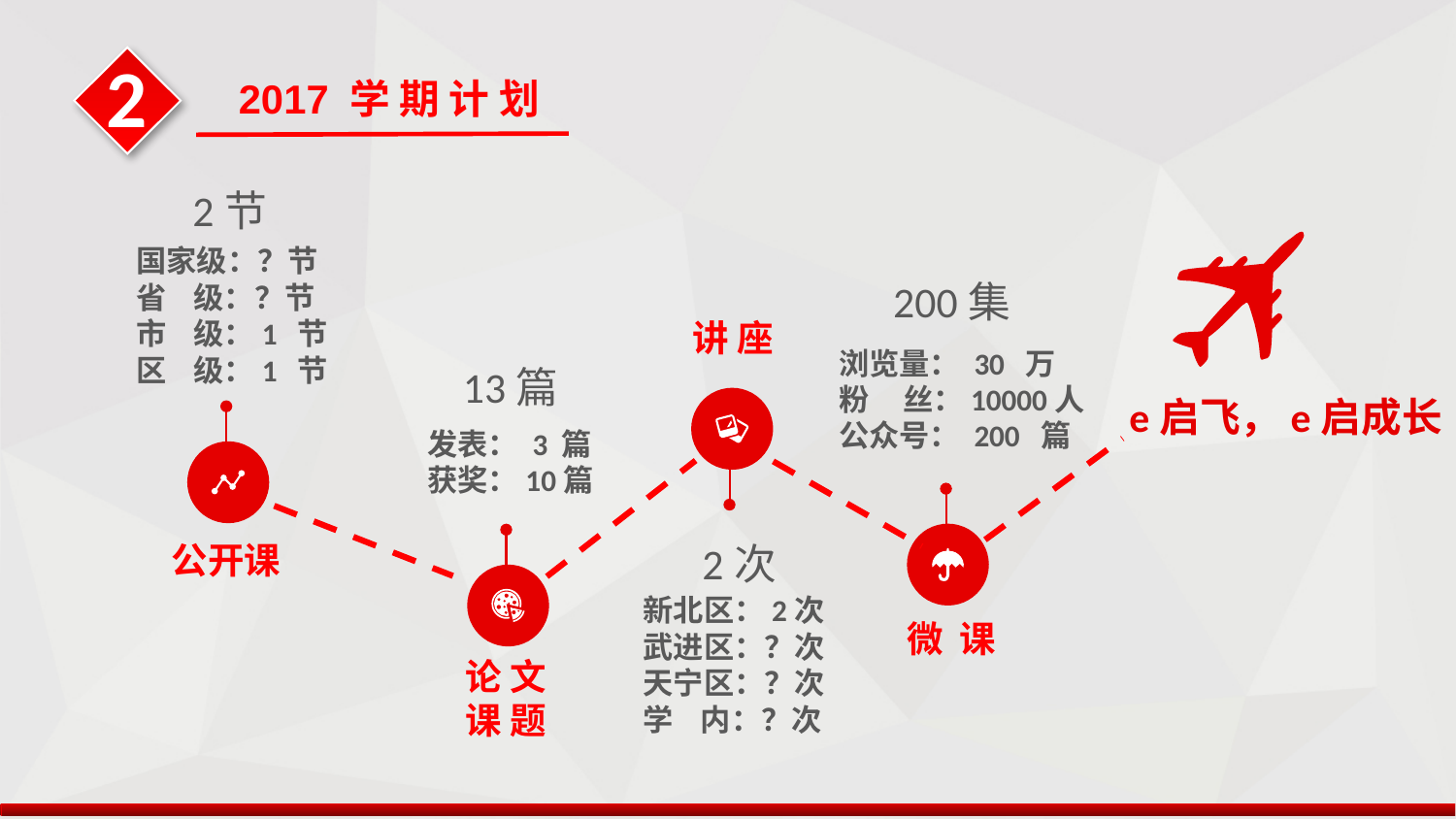

2

2017 学 期 计 划
2节
国家级：？节
省    级：？节
市    级：1  节
区    级：1  节

200集
  浏览量： 30  万
  粉     丝：10000人
  公众号： 200  篇

微  课
讲 座

2次
新北区：2次
武进区：？次
天宁区：？次
学    内：？次
13篇
发表： 3 篇
获奖：10篇

论 文
课 题
 e启飞，e启成长
公开课